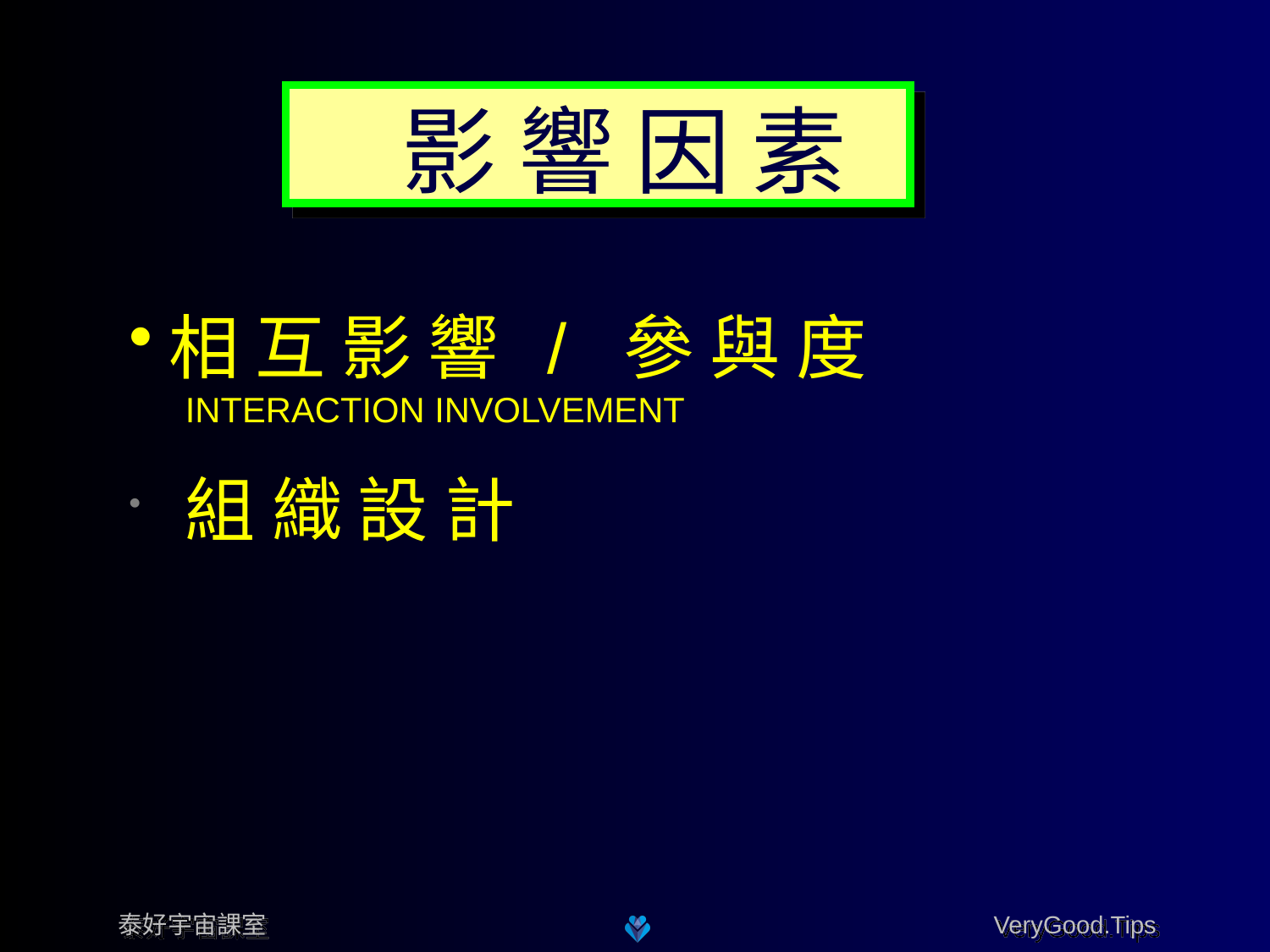

影 響 因 素

相 互 影 響  /  參 與 度
 INTERACTION INVOLVEMENT
 組 織 設 計